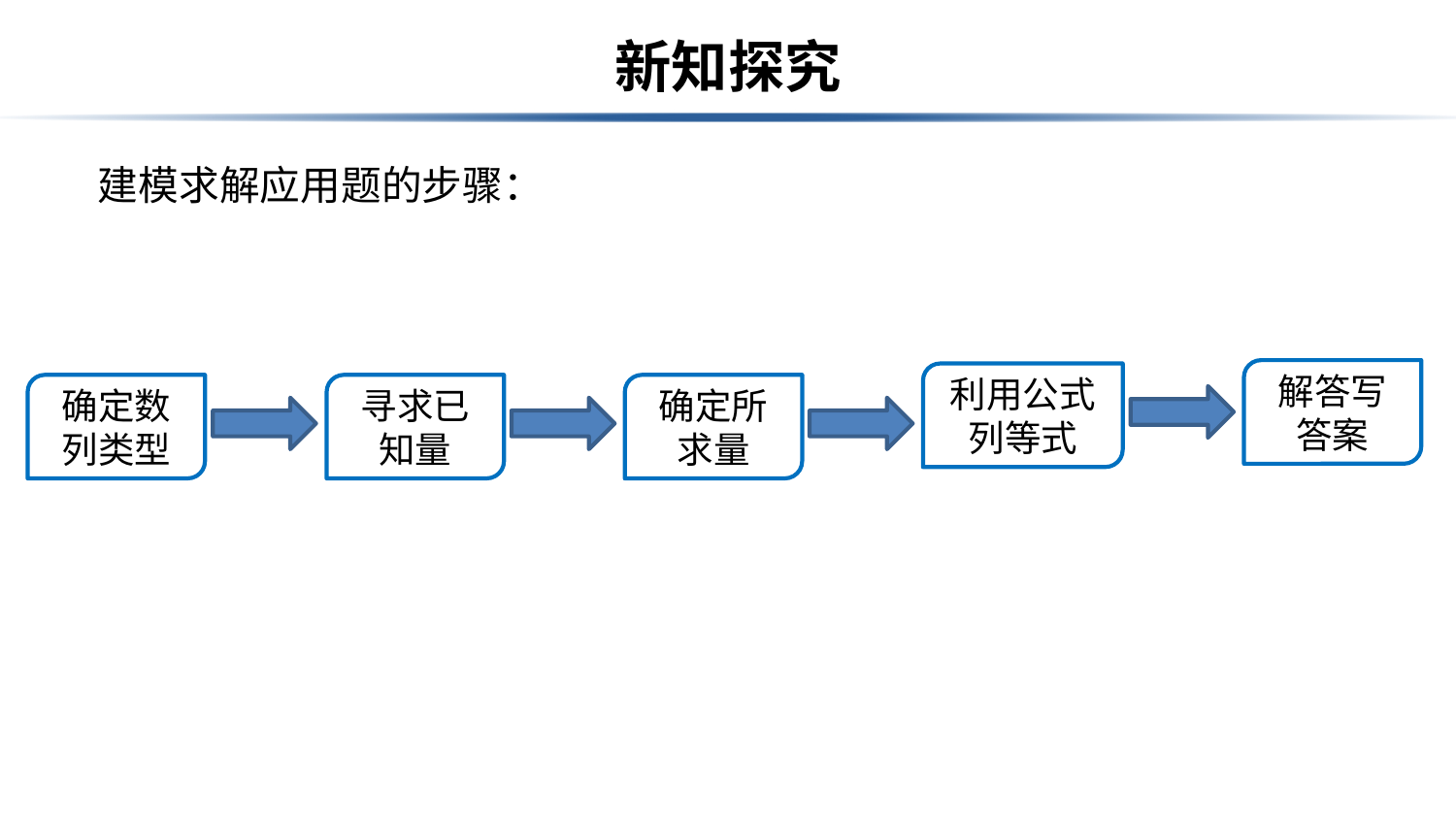

# 新知探究
建模求解应用题的步骤：
解答写答案
利用公式列等式
确定数列类型
寻求已知量
确定所求量